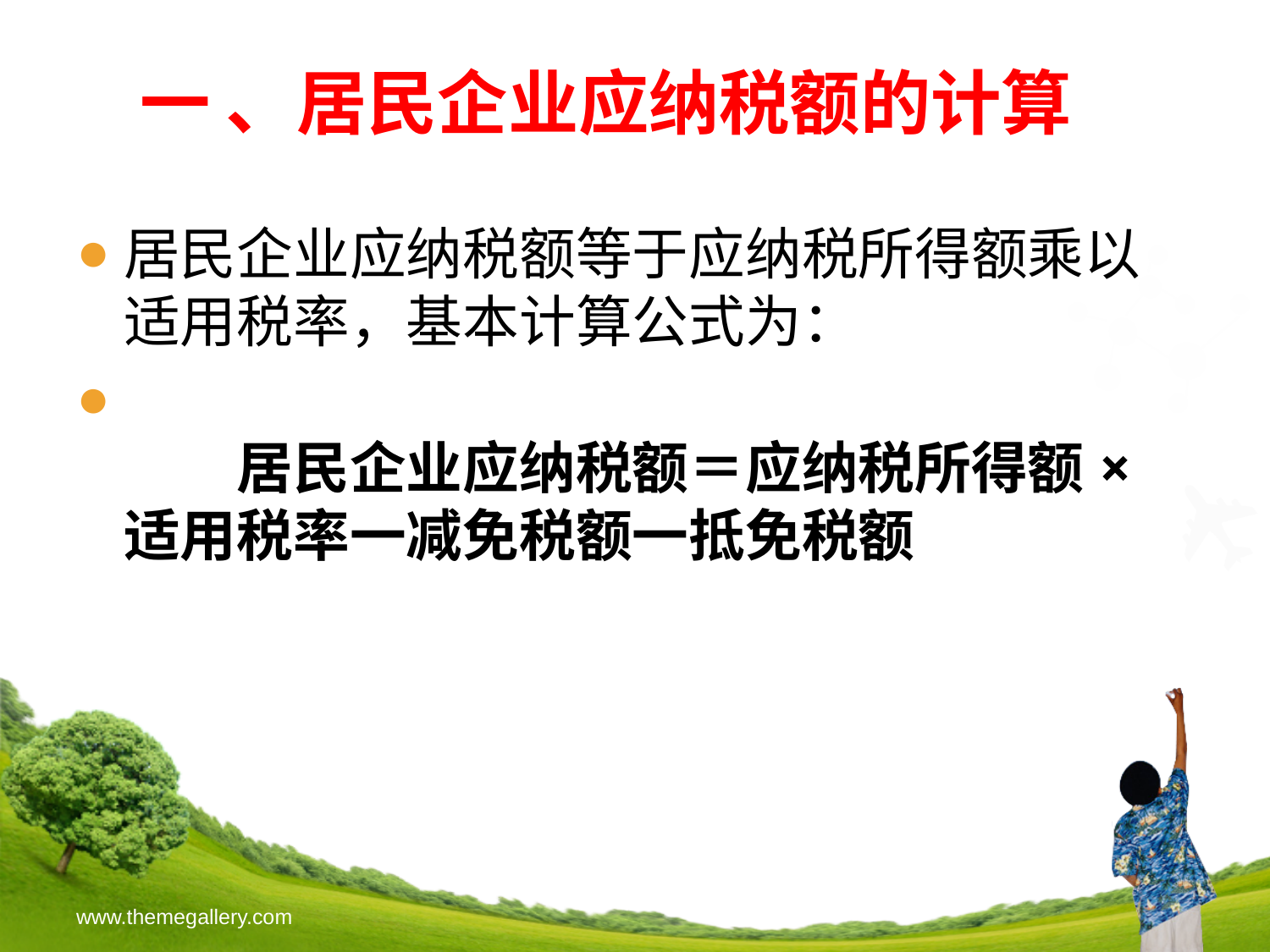

# 一 、居民企业应纳税额的计算
居民企业应纳税额等于应纳税所得额乘以适用税率，基本计算公式为：
　　居民企业应纳税额＝应纳税所得额×适用税率一减免税额一抵免税额
www.themegallery.com